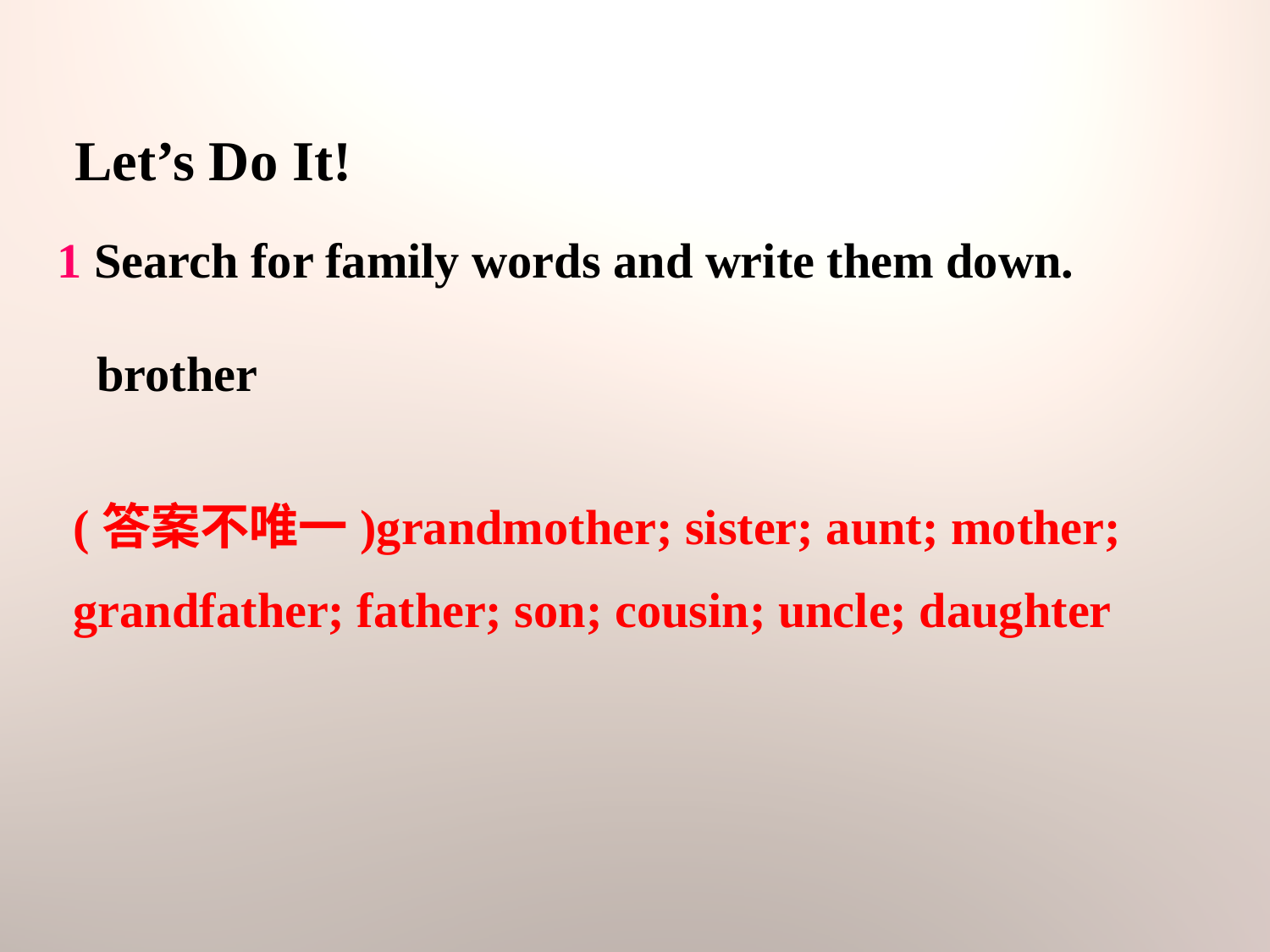

Let’s Do It!
1 Search for family words and write them down.
brother
(答案不唯一)grandmother; sister; aunt; mother; grandfather; father; son; cousin; uncle; daughter